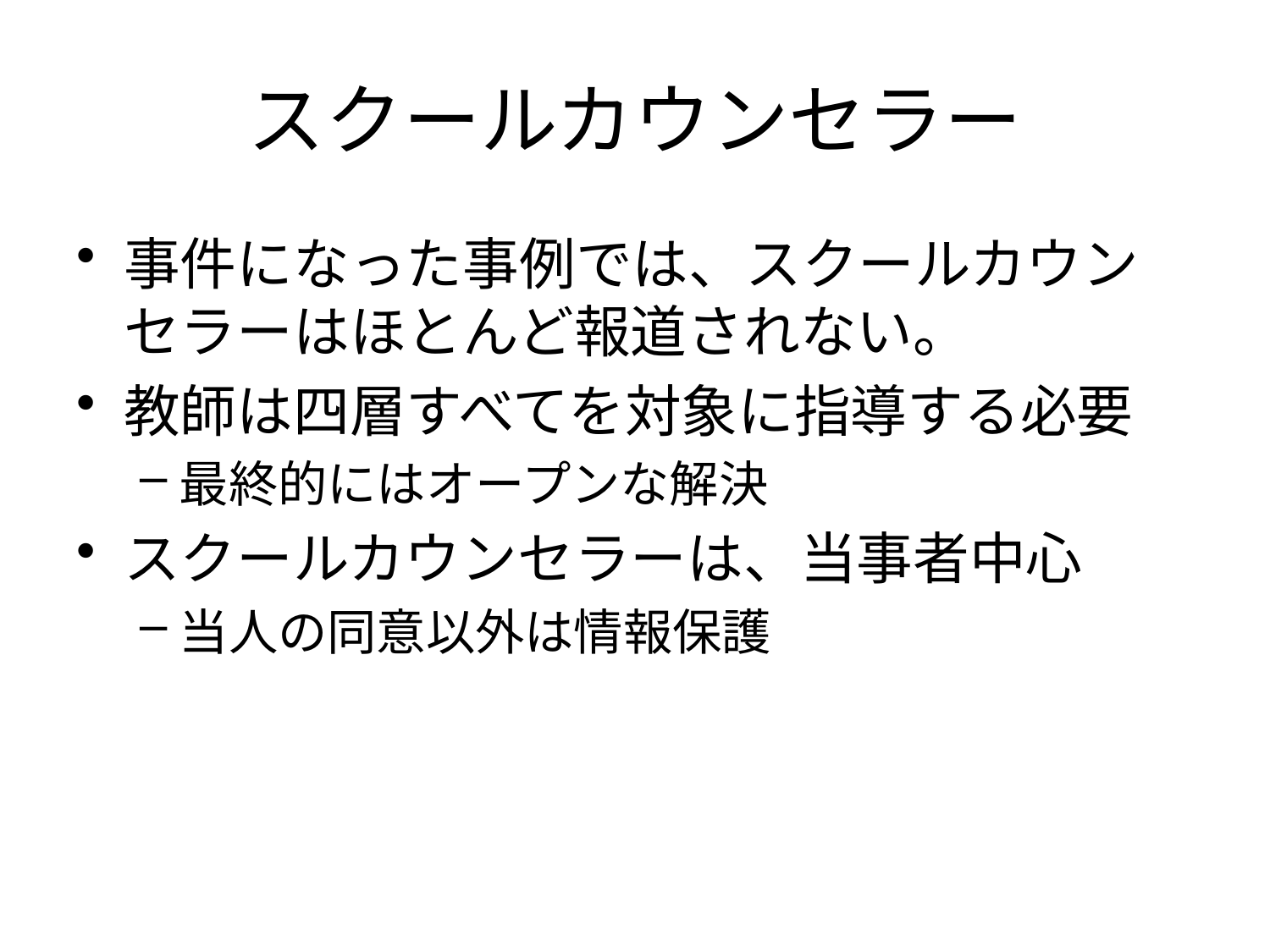

# スクールカウンセラー
事件になった事例では、スクールカウンセラーはほとんど報道されない。
教師は四層すべてを対象に指導する必要
最終的にはオープンな解決
スクールカウンセラーは、当事者中心
当人の同意以外は情報保護